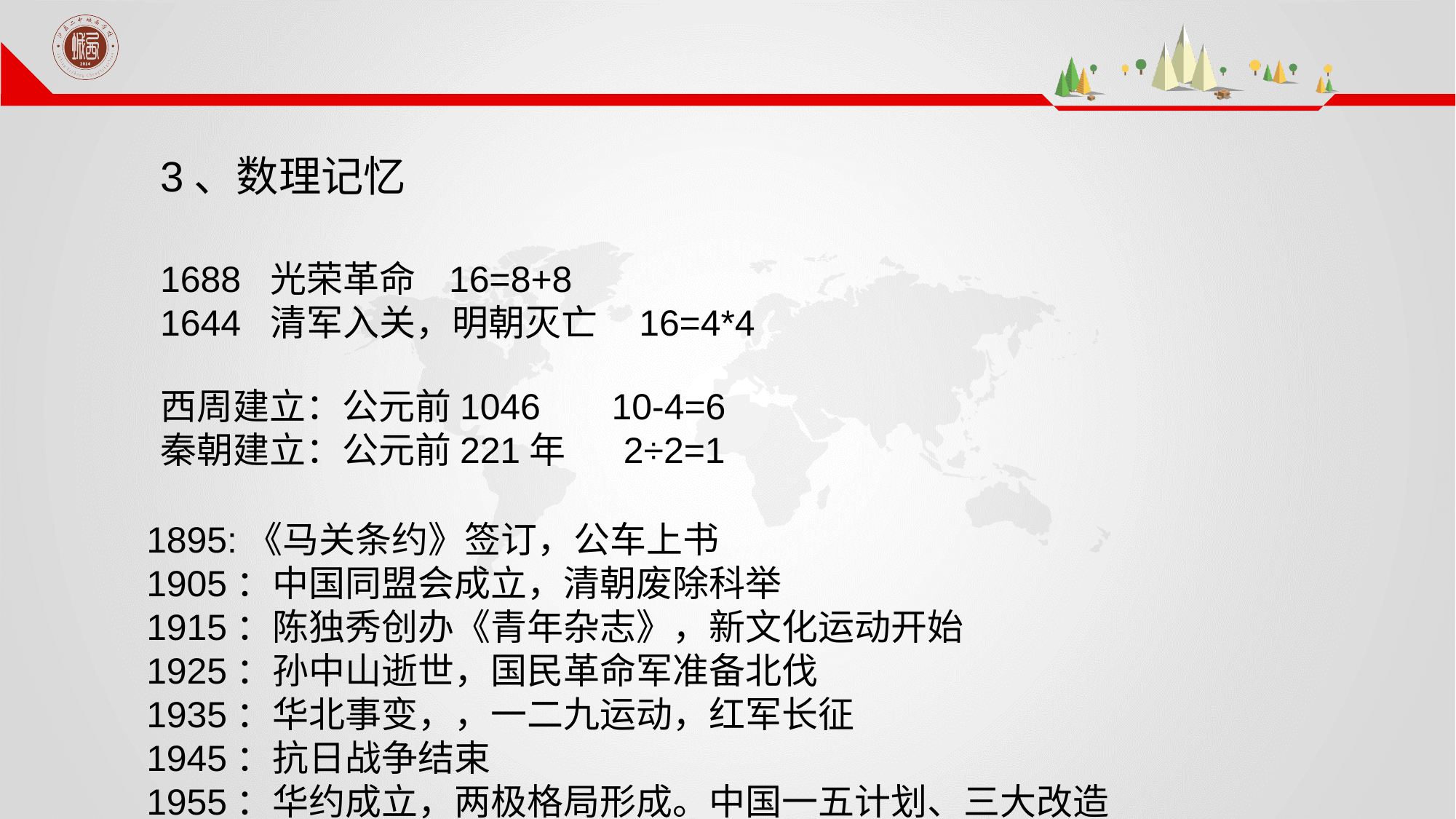

3、数理记忆
1688  光荣革命   16=8+8
1644  清军入关，明朝灭亡    16=4*4

西周建立：公元前1046       10-4=6
秦朝建立：公元前221年      2÷2=1
1895:《马关条约》签订，公车上书
1905：中国同盟会成立，清朝废除科举
1915：陈独秀创办《青年杂志》，新文化运动开始
1925：孙中山逝世，国民革命军准备北伐
1935：华北事变，，一二九运动，红军长征
1945：抗日战争结束
1955：华约成立，两极格局形成。中国一五计划、三大改造